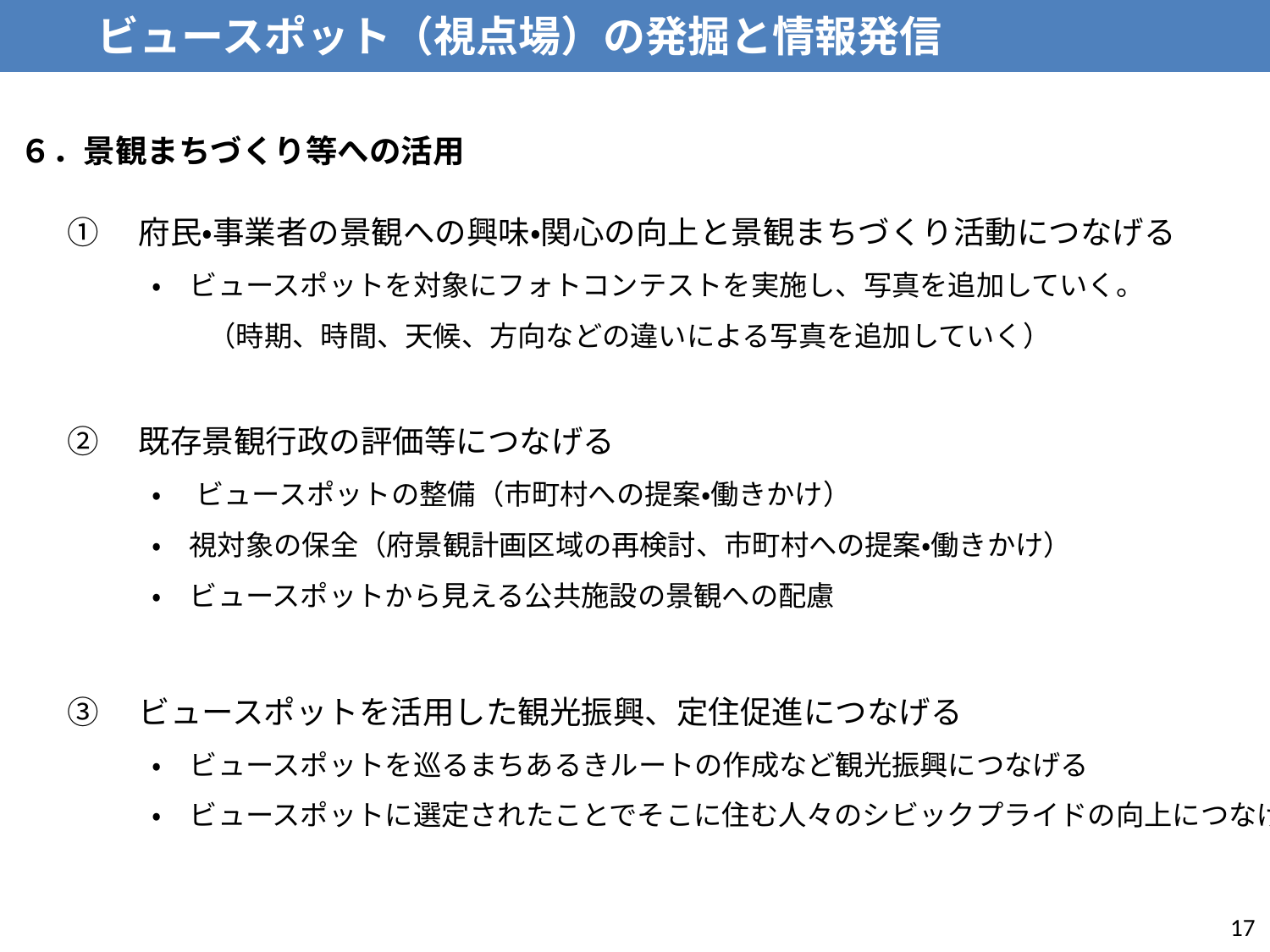

ビュースポット（視点場）の発掘と情報発信
６．景観まちづくり等への活用
①　府民・事業者の景観への興味・関心の向上と景観まちづくり活動につなげる
　　　・　ビュースポットを対象にフォトコンテストを実施し、写真を追加していく。
　　　　　（時期、時間、天候、方向などの違いによる写真を追加していく）

②　既存景観行政の評価等につなげる
　　　・　 ビュースポットの整備（市町村への提案・働きかけ）
　　　・　視対象の保全（府景観計画区域の再検討、市町村への提案・働きかけ）
　　　・　ビュースポットから見える公共施設の景観への配慮

③　ビュースポットを活用した観光振興、定住促進につなげる
　　　・　ビュースポットを巡るまちあるきルートの作成など観光振興につなげる
　　　・　ビュースポットに選定されたことでそこに住む人々のシビックプライドの向上につなげる
17